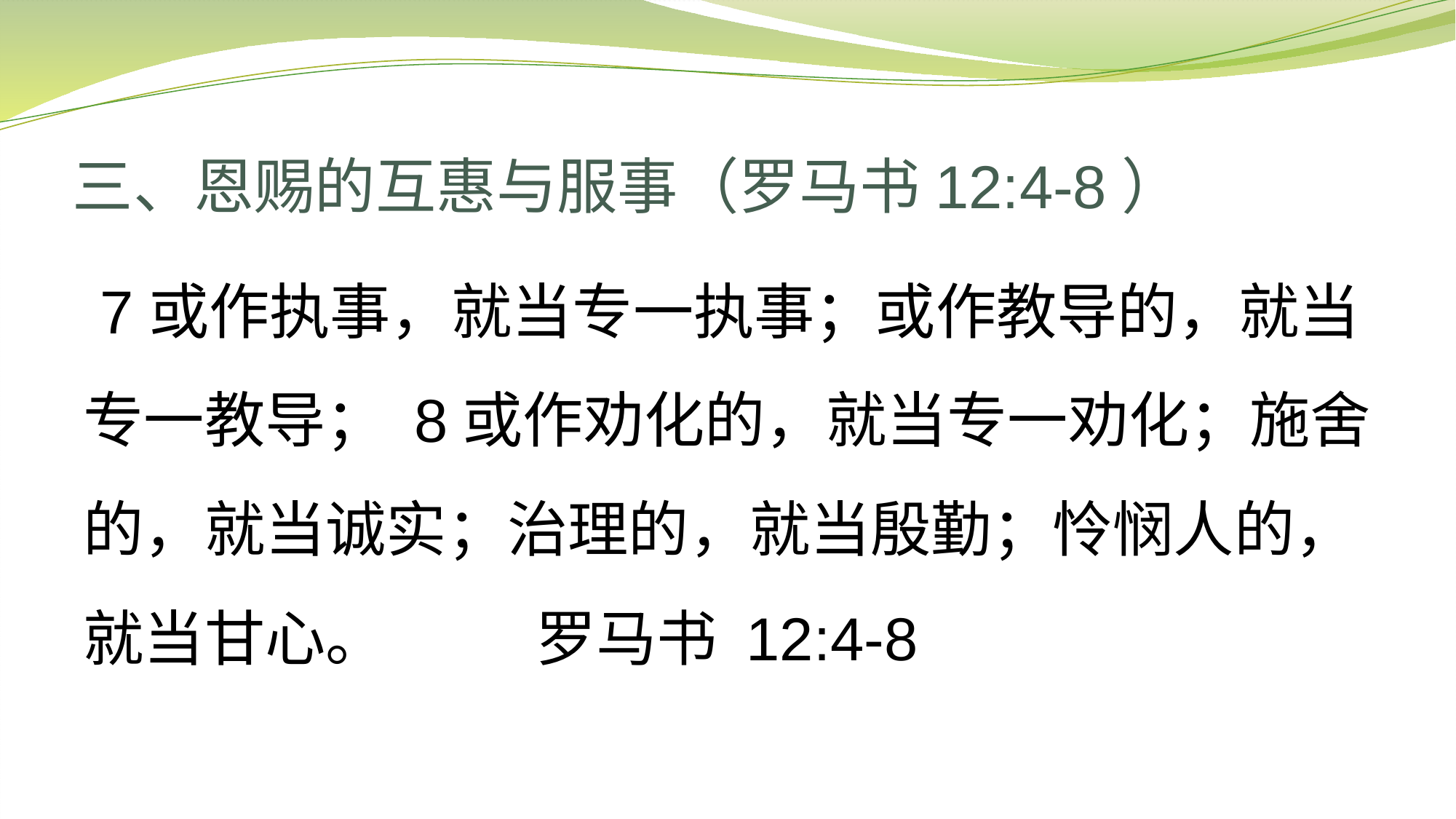

# 三、恩赐的互惠与服事（罗马书12:4-8）
 7或作执事，就当专一执事；或作教导的，就当专一教导； 8或作劝化的，就当专一劝化；施舍的，就当诚实；治理的，就当殷勤；怜悯人的，就当甘心。           罗马书 12:4-8